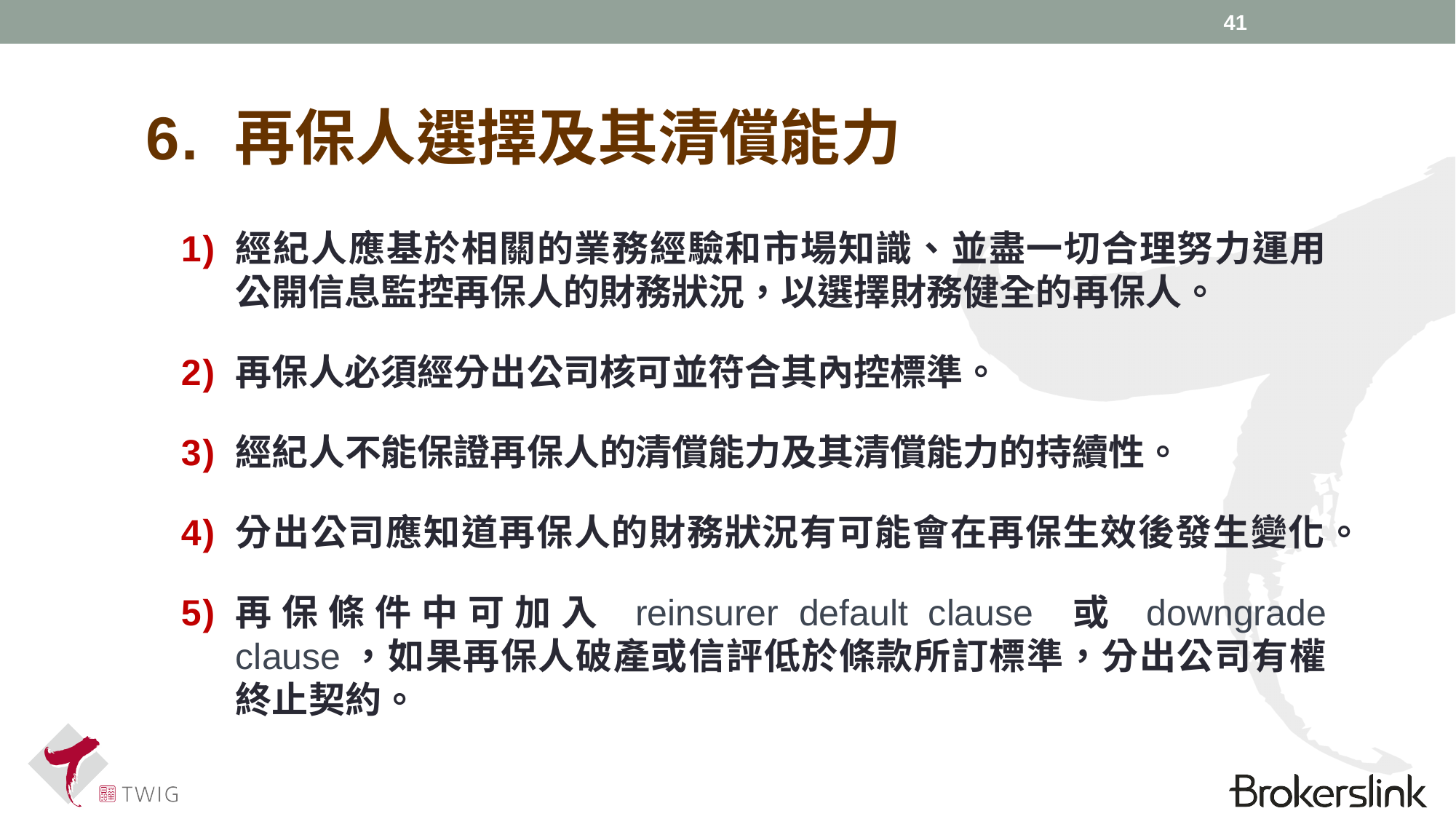

41
再保人選擇及其清償能力
經紀人應基於相關的業務經驗和市場知識、並盡一切合理努力運用公開信息監控再保人的財務狀況，以選擇財務健全的再保人。
再保人必須經分出公司核可並符合其內控標準。
經紀人不能保證再保人的清償能力及其清償能力的持續性。
分出公司應知道再保人的財務狀況有可能會在再保生效後發生變化。
再保條件中可加入 reinsurer default clause 或 downgrade clause，如果再保人破產或信評低於條款所訂標準，分出公司有權終止契約。